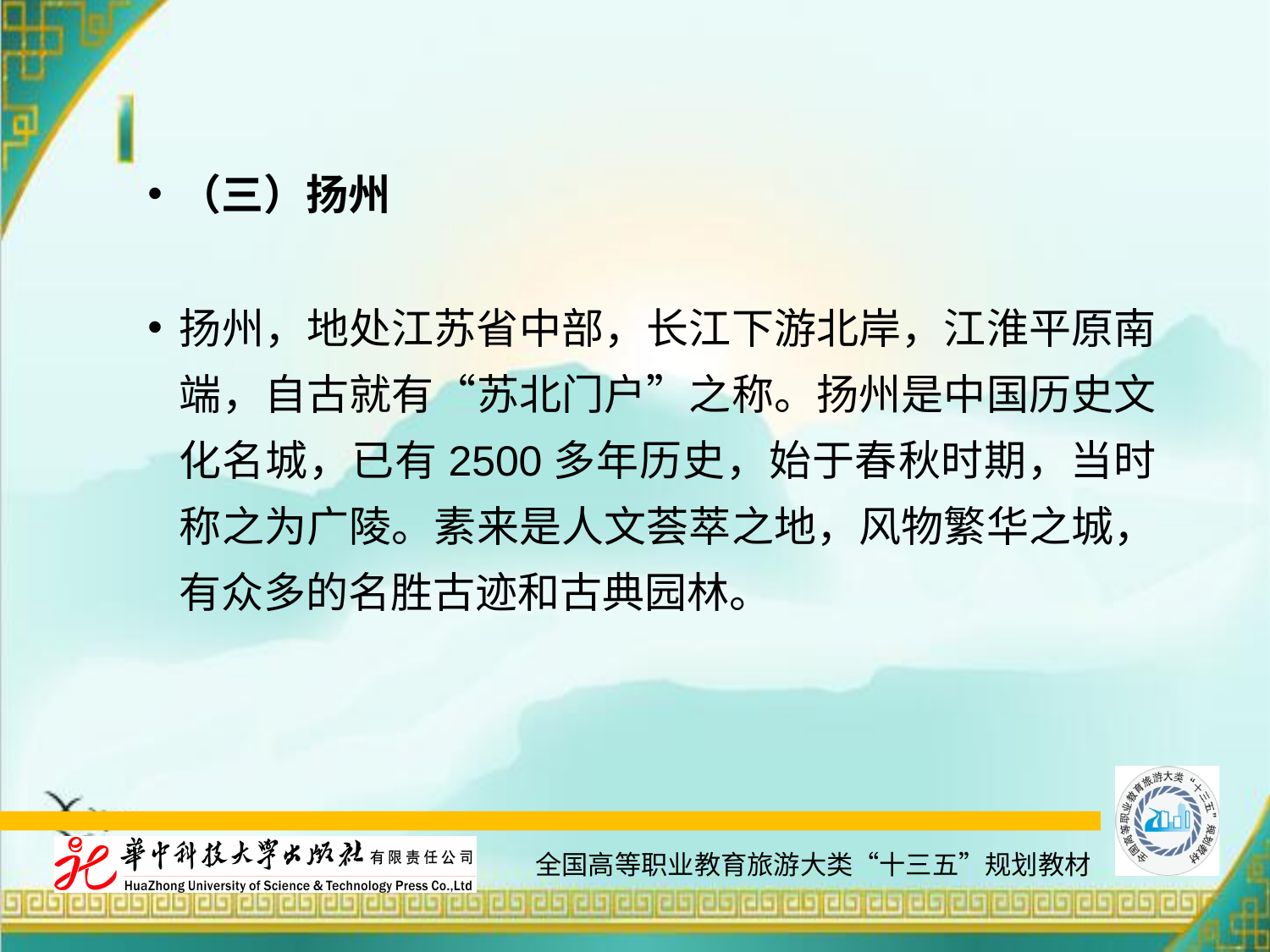

#
（三）扬州

扬州，地处江苏省中部，长江下游北岸，江淮平原南端，自古就有“苏北门户”之称。扬州是中国历史文化名城，已有2500多年历史，始于春秋时期，当时称之为广陵。素来是人文荟萃之地，风物繁华之城，有众多的名胜古迹和古典园林。